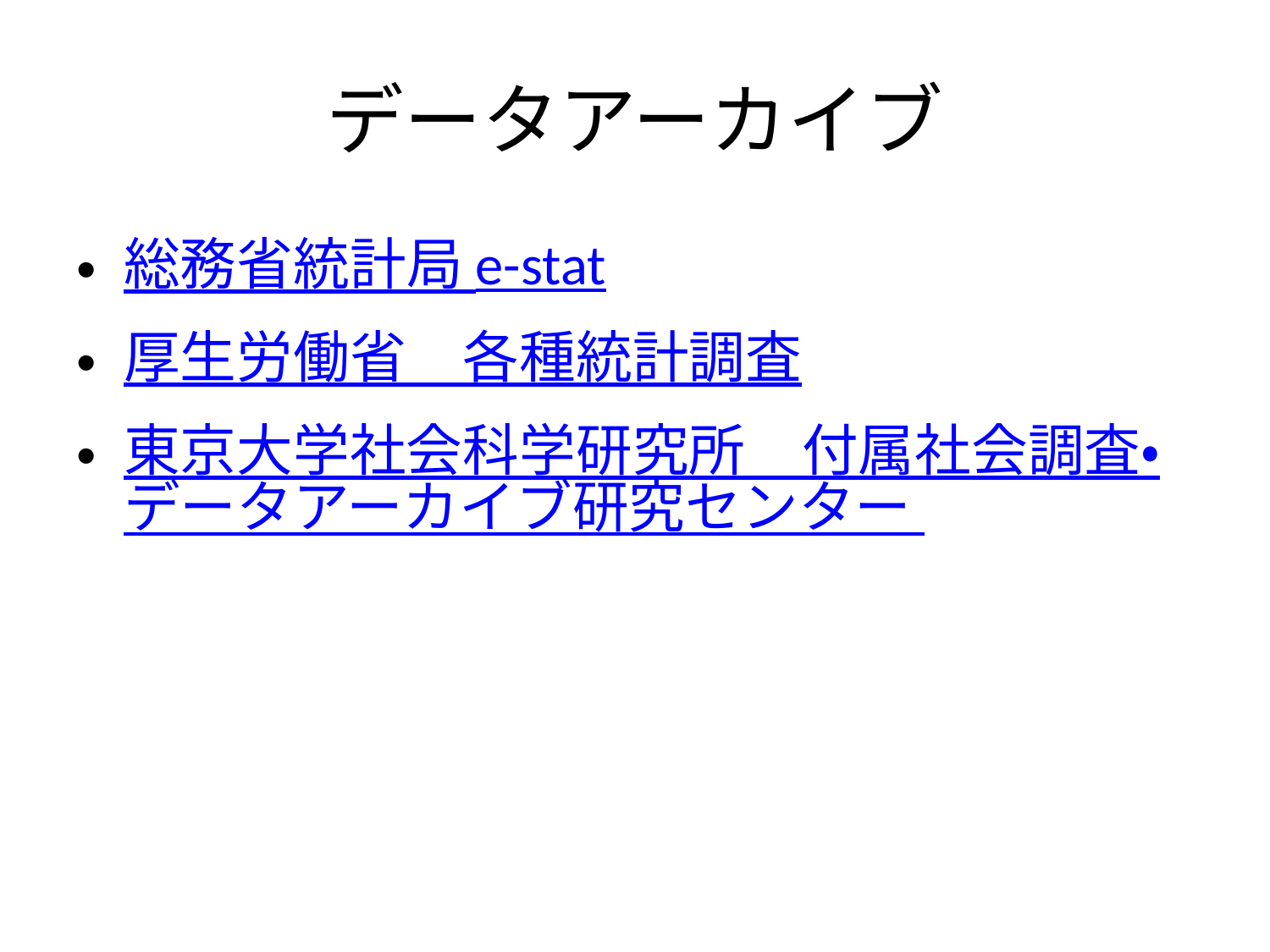

# データアーカイブ
総務省統計局 e-stat
厚生労働省　各種統計調査
東京大学社会科学研究所　付属社会調査・データアーカイブ研究センター